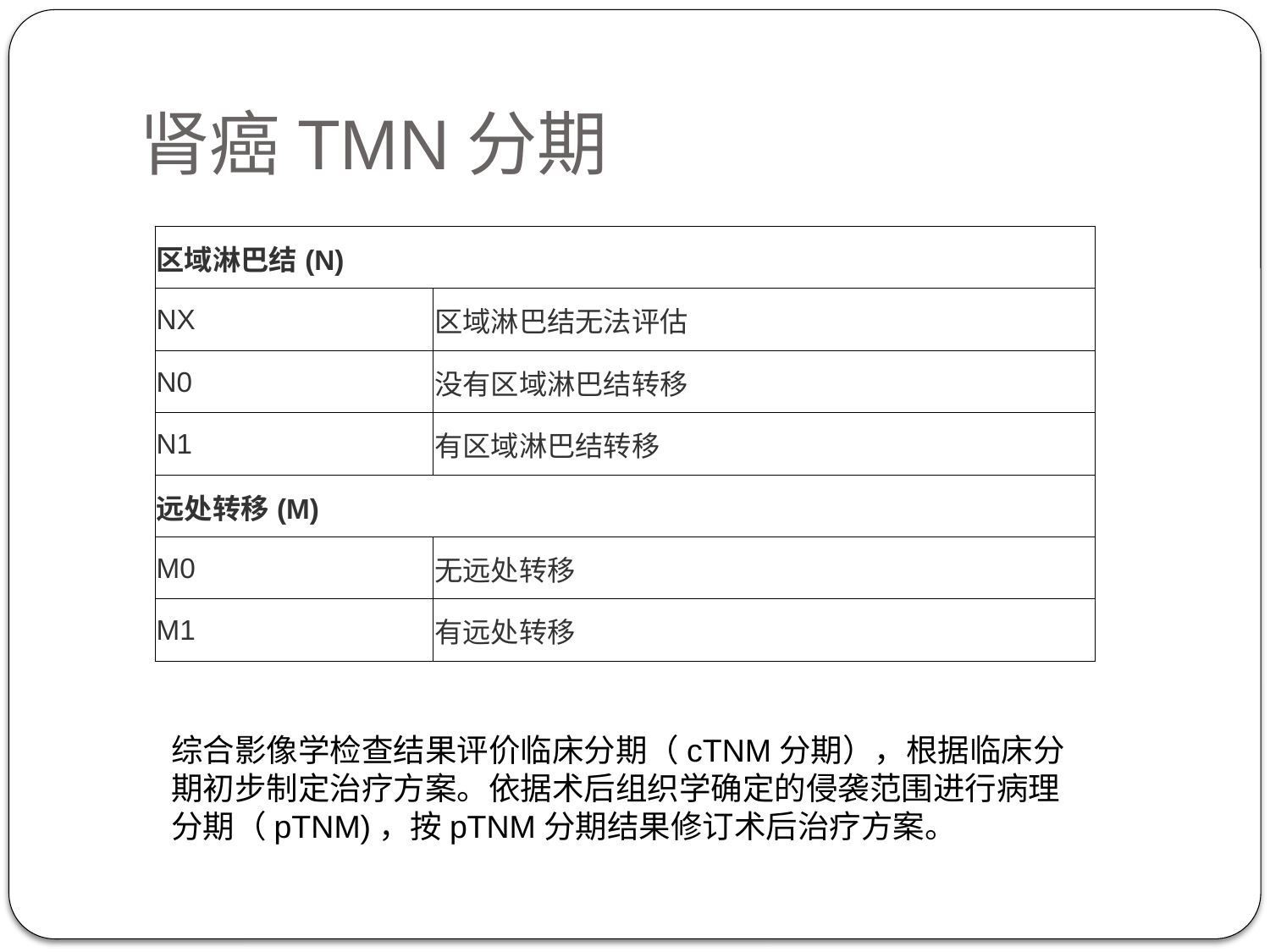

# 肾癌TMN分期
| 区域淋巴结(N) |  |
| --- | --- |
| NX | 区域淋巴结无法评估 |
| N0 | 没有区域淋巴结转移 |
| N1 | 有区域淋巴结转移 |
| 远处转移(M) |  |
| M0 | 无远处转移 |
| M1 | 有远处转移 |
综合影像学检查结果评价临床分期（cTNM分期），根据临床分期初步制定治疗方案。依据术后组织学确定的侵袭范围进行病理分期（pTNM)，按pTNM分期结果修订术后治疗方案。